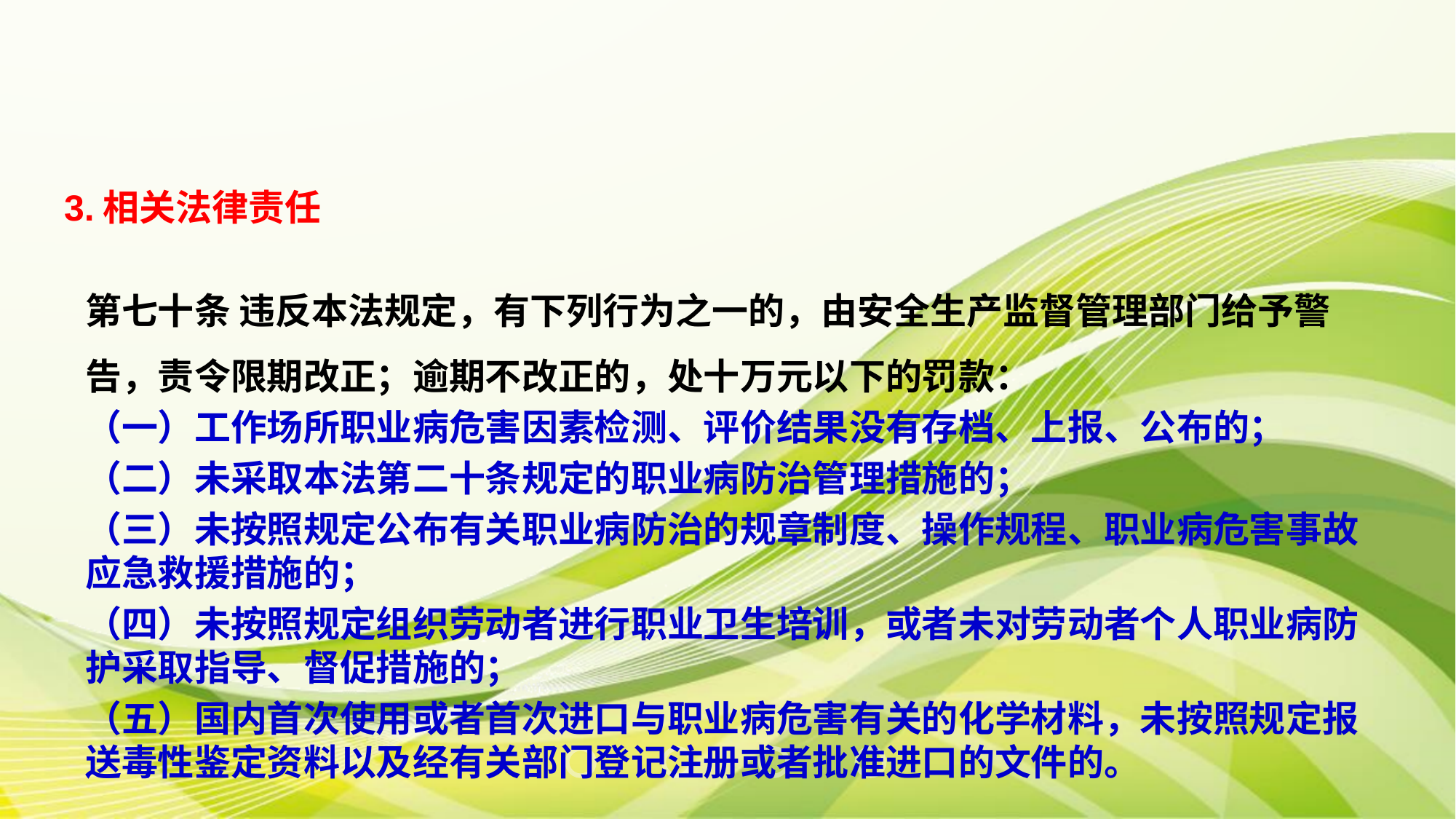

3.相关法律责任
第七十条 违反本法规定，有下列行为之一的，由安全生产监督管理部门给予警告，责令限期改正；逾期不改正的，处十万元以下的罚款：
（一）工作场所职业病危害因素检测、评价结果没有存档、上报、公布的；
（二）未采取本法第二十条规定的职业病防治管理措施的；
（三）未按照规定公布有关职业病防治的规章制度、操作规程、职业病危害事故应急救援措施的；
（四）未按照规定组织劳动者进行职业卫生培训，或者未对劳动者个人职业病防护采取指导、督促措施的；
（五）国内首次使用或者首次进口与职业病危害有关的化学材料，未按照规定报送毒性鉴定资料以及经有关部门登记注册或者批准进口的文件的。